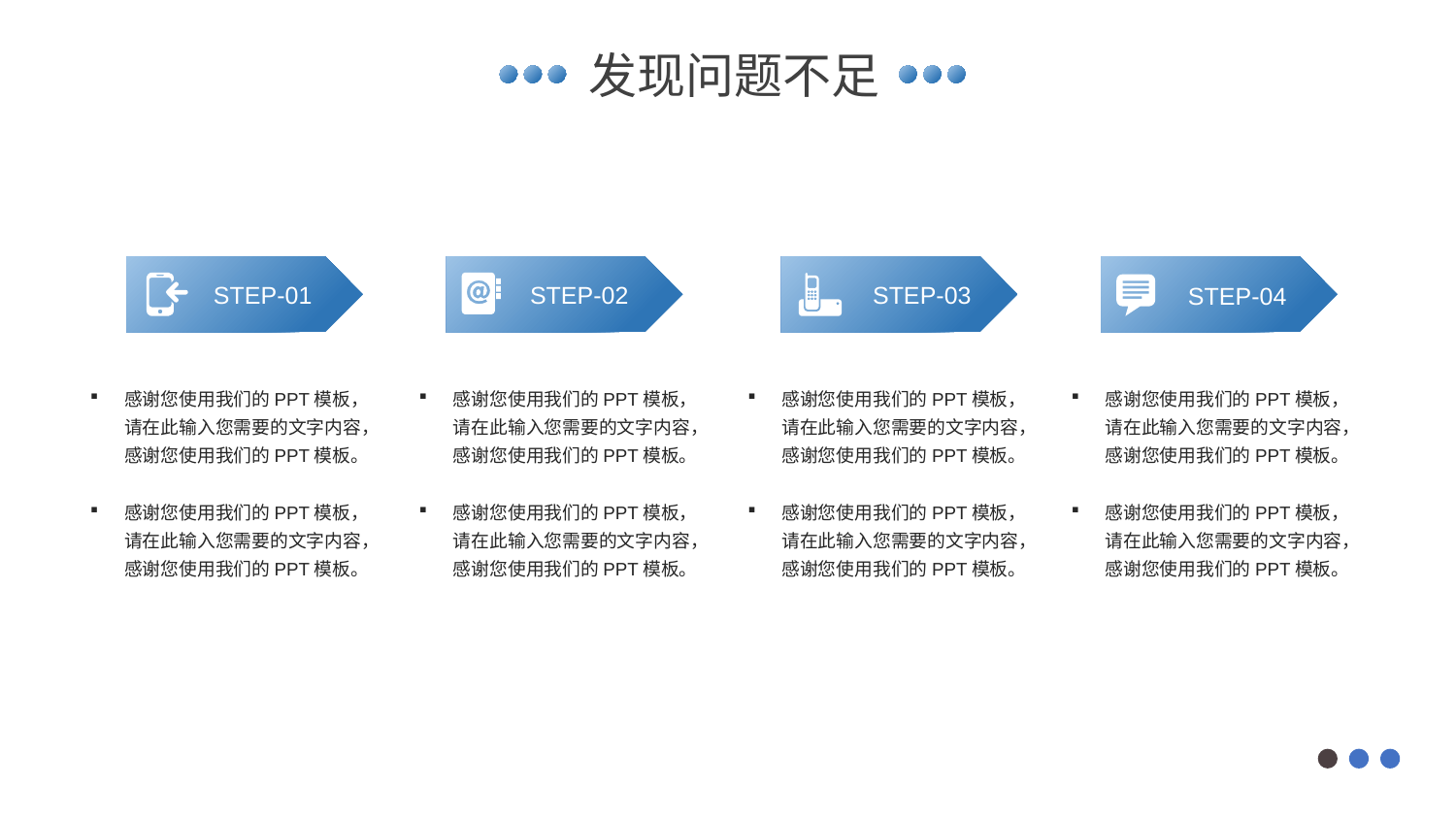

发现问题不足

STEP-01

STEP-02
STEP-03
STEP-04

感谢您使用我们的PPT模板，请在此输入您需要的文字内容，感谢您使用我们的PPT模板。

感谢您使用我们的PPT模板，请在此输入您需要的文字内容，感谢您使用我们的PPT模板。
感谢您使用我们的PPT模板，请在此输入您需要的文字内容，感谢您使用我们的PPT模板。

感谢您使用我们的PPT模板，请在此输入您需要的文字内容，感谢您使用我们的PPT模板。
感谢您使用我们的PPT模板，请在此输入您需要的文字内容，感谢您使用我们的PPT模板。

感谢您使用我们的PPT模板，请在此输入您需要的文字内容，感谢您使用我们的PPT模板。
感谢您使用我们的PPT模板，请在此输入您需要的文字内容，感谢您使用我们的PPT模板。

感谢您使用我们的PPT模板，请在此输入您需要的文字内容，感谢您使用我们的PPT模板。